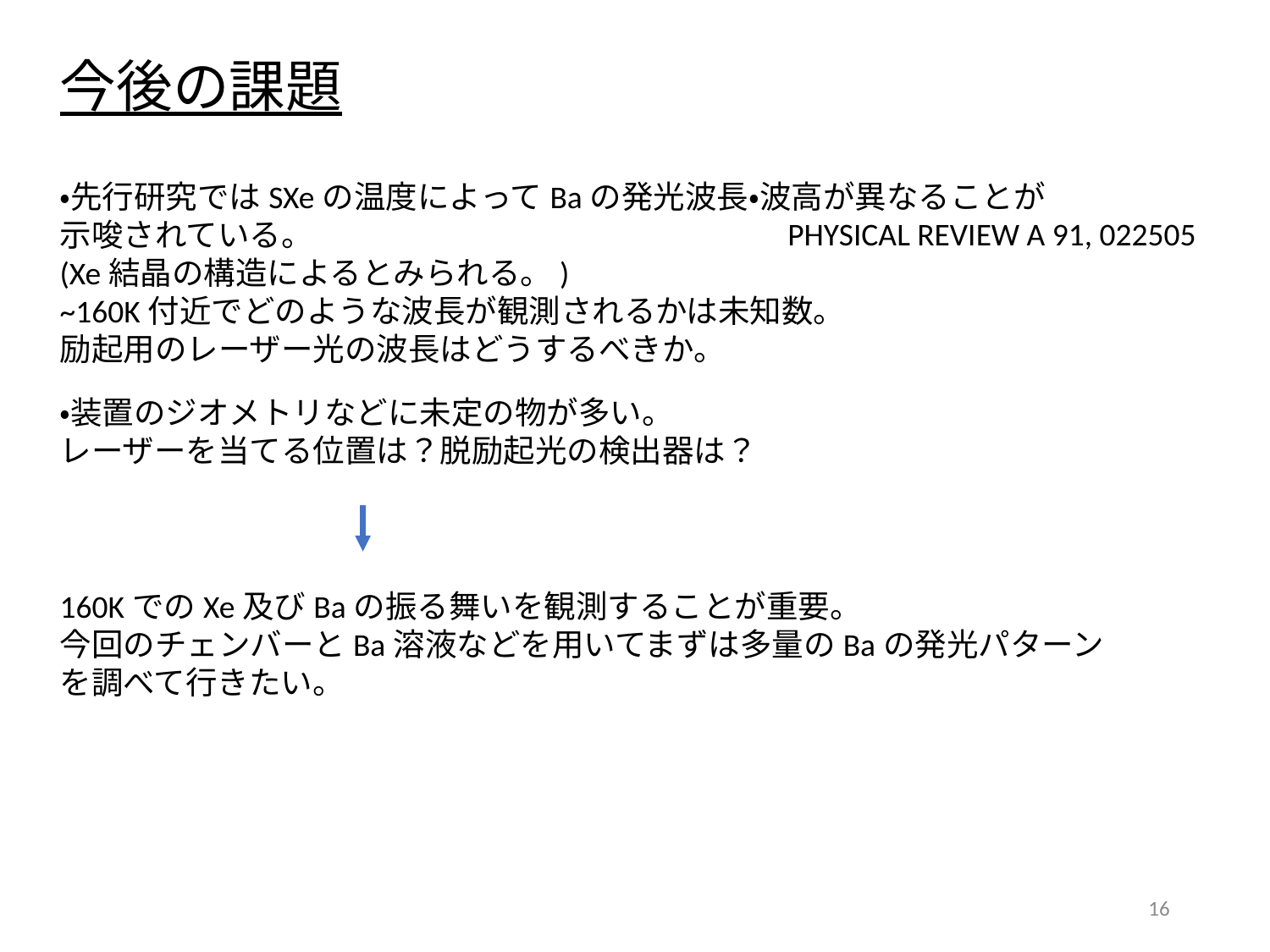

今後の課題
・先行研究ではSXeの温度によってBaの発光波長・波高が異なることが
示唆されている。
(Xe結晶の構造によるとみられる。)
~160K付近でどのような波長が観測されるかは未知数。
励起用のレーザー光の波長はどうするべきか。
PHYSICAL REVIEW A 91, 022505
・装置のジオメトリなどに未定の物が多い。
レーザーを当てる位置は？脱励起光の検出器は？
160KでのXe及びBaの振る舞いを観測することが重要。
今回のチェンバーとBa溶液などを用いてまずは多量のBaの発光パターンを調べて行きたい。
16